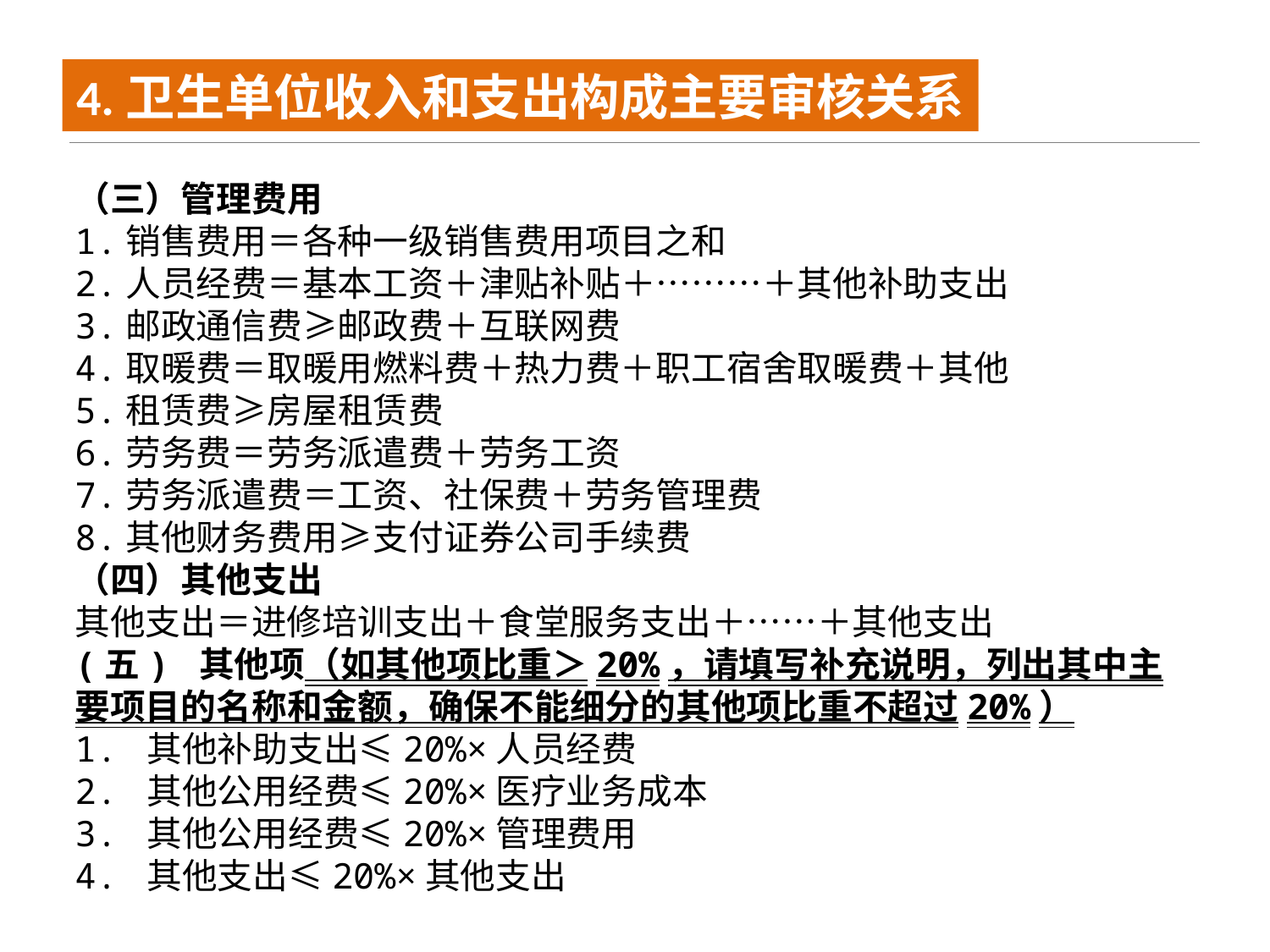

4.卫生单位收入和支出构成主要审核关系
（三）管理费用
1.销售费用＝各种一级销售费用项目之和
2.人员经费＝基本工资＋津贴补贴＋………＋其他补助支出
3.邮政通信费≥邮政费＋互联网费
4.取暖费＝取暖用燃料费＋热力费＋职工宿舍取暖费＋其他
5.租赁费≥房屋租赁费
6.劳务费＝劳务派遣费＋劳务工资
7.劳务派遣费＝工资、社保费＋劳务管理费
8.其他财务费用≥支付证券公司手续费
（四）其他支出
其他支出＝进修培训支出＋食堂服务支出＋……＋其他支出
(五) 其他项（如其他项比重＞20%，请填写补充说明，列出其中主要项目的名称和金额，确保不能细分的其他项比重不超过20%）
1. 其他补助支出≤20%×人员经费
2. 其他公用经费≤20%×医疗业务成本
3. 其他公用经费≤20%×管理费用
4. 其他支出≤20%×其他支出